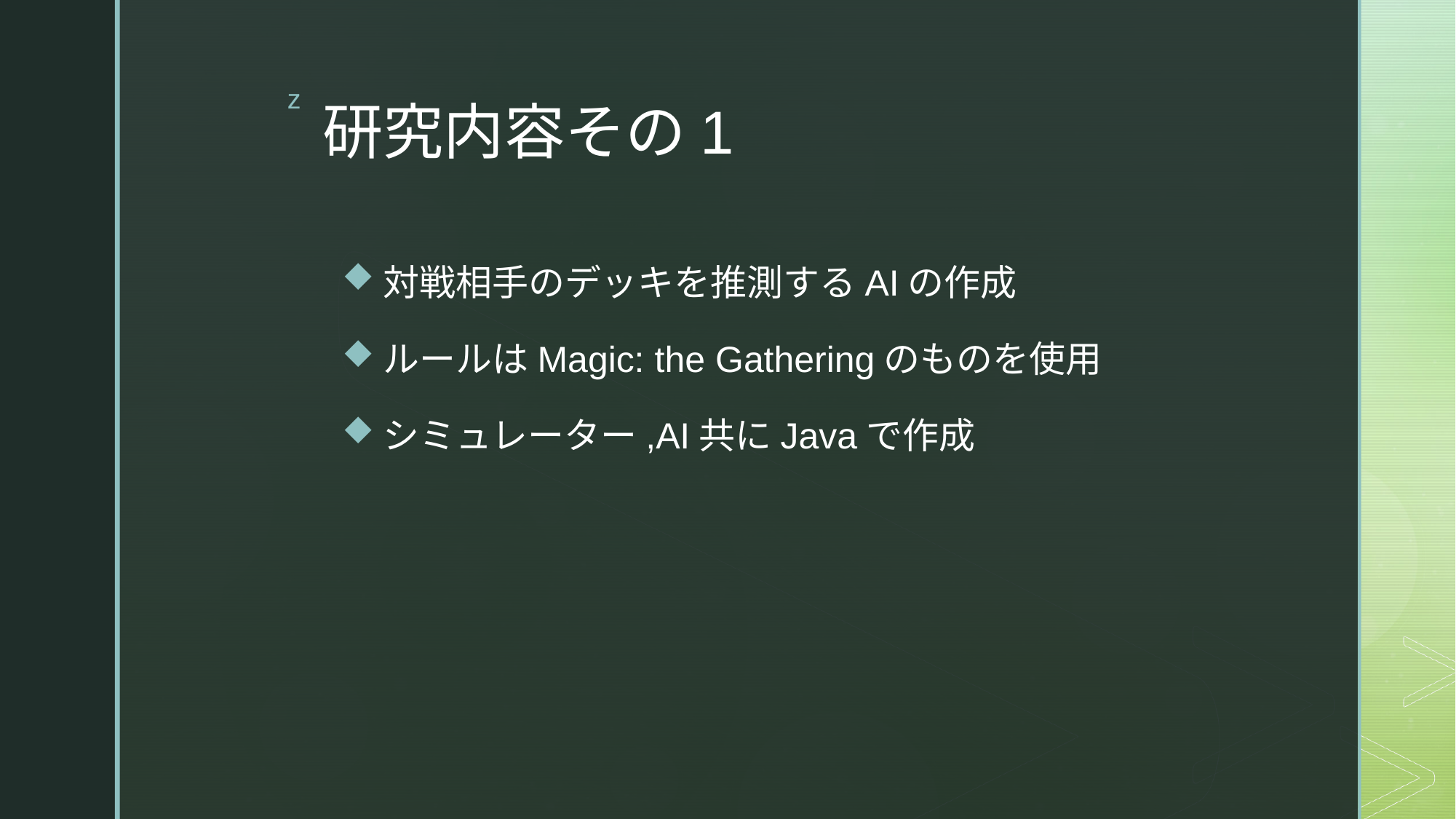

# 研究内容その1
対戦相手のデッキを推測するAIの作成
ルールはMagic: the Gatheringのものを使用
シミュレーター,AI共にJavaで作成